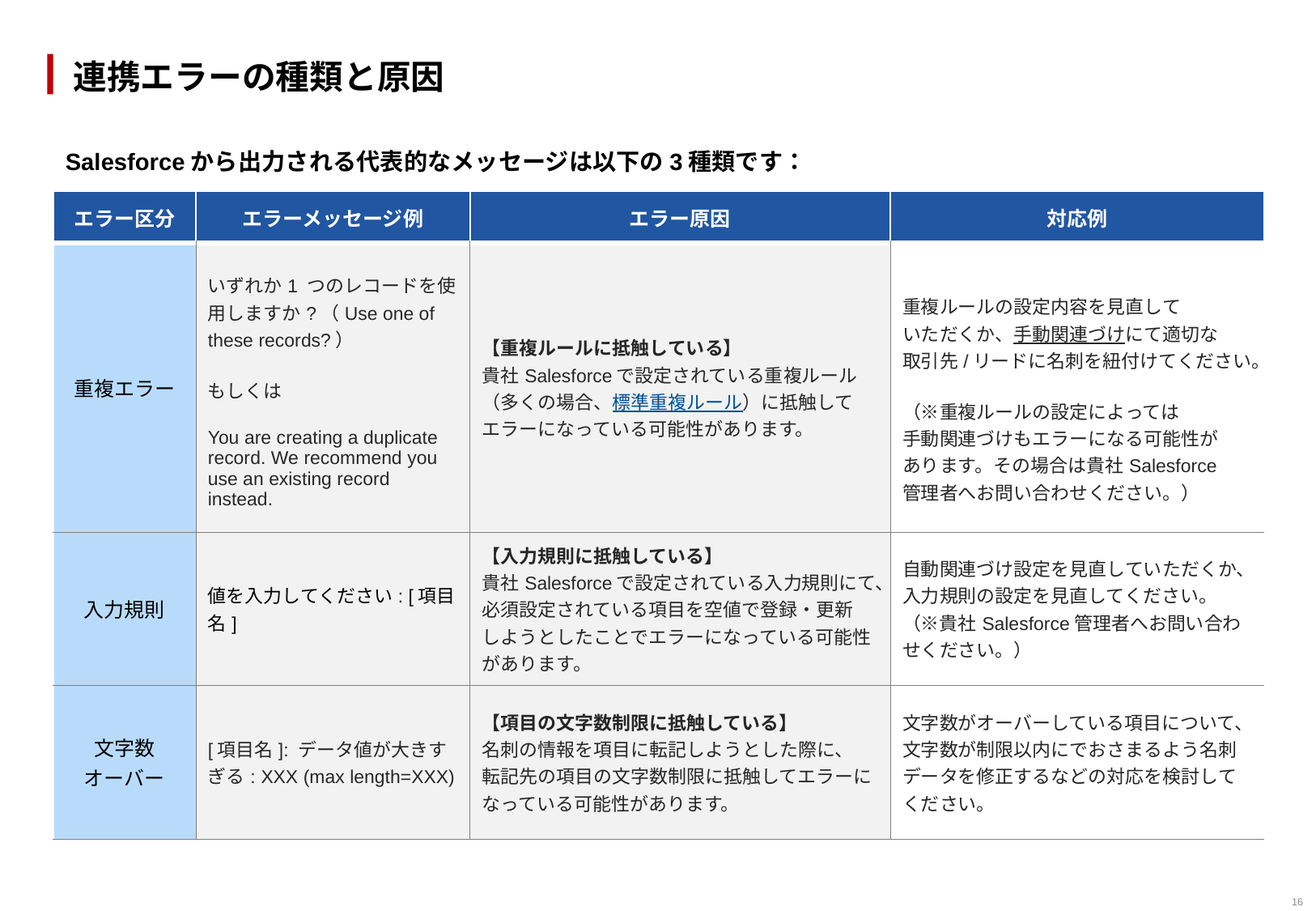

# 連携エラーの種類と原因

Salesforceから出力される代表的なメッセージは以下の3種類です：
| エラー区分 | エラーメッセージ例 | エラー原因 | 対応例 |
| --- | --- | --- | --- |
| 重複エラー | いずれか1 つのレコードを使用しますか?（Use one of these records?） もしくは You are creating a duplicate record. We recommend you use an existing record instead. | 【重複ルールに抵触している】 貴社Salesforceで設定されている重複ルール（多くの場合、標準重複ルール）に抵触して エラーになっている可能性があります。 | 重複ルールの設定内容を見直して いただくか、手動関連づけにて適切な 取引先/リードに名刺を紐付けてください。 （※重複ルールの設定によっては 手動関連づけもエラーになる可能性が あります。その場合は貴社Salesforce 管理者へお問い合わせください。） |
| 入力規則 | 値を入力してください: [項目名] | 【入力規則に抵触している】 貴社Salesforceで設定されている入力規則にて、必須設定されている項目を空値で登録・更新 しようとしたことでエラーになっている可能性があります。 | 自動関連づけ設定を見直していただくか、入力規則の設定を見直してください。（※貴社Salesforce管理者へお問い合わせください。） |
| 文字数 オーバー | [項目名]: データ値が大きすぎる: XXX (max length=XXX) | 【項目の文字数制限に抵触している】 名刺の情報を項目に転記しようとした際に、 転記先の項目の文字数制限に抵触してエラーになっている可能性があります。 | 文字数がオーバーしている項目について、文字数が制限以内にでおさまるよう名刺データを修正するなどの対応を検討してください。 |
16